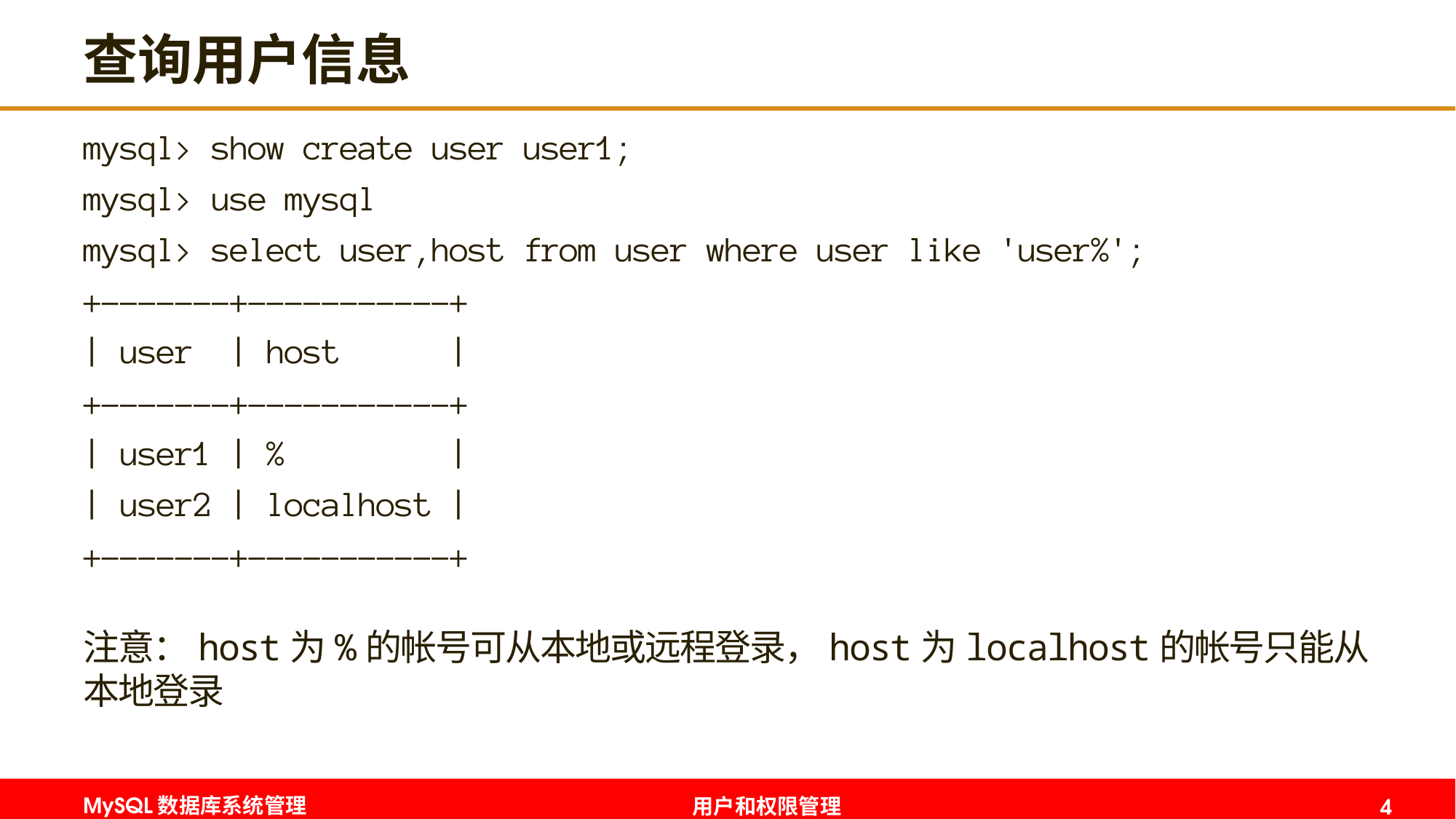

# 查询用户信息
mysql> show create user user1;
mysql> use mysql
mysql> select user,host from user where user like 'user%';
+-------+-----------+
| user  | host      |
+-------+-----------+
| user1 | %         |
| user2 | localhost |
+-------+-----------+

注意：host为%的帐号可从本地或远程登录，host为localhost的帐号只能从本地登录